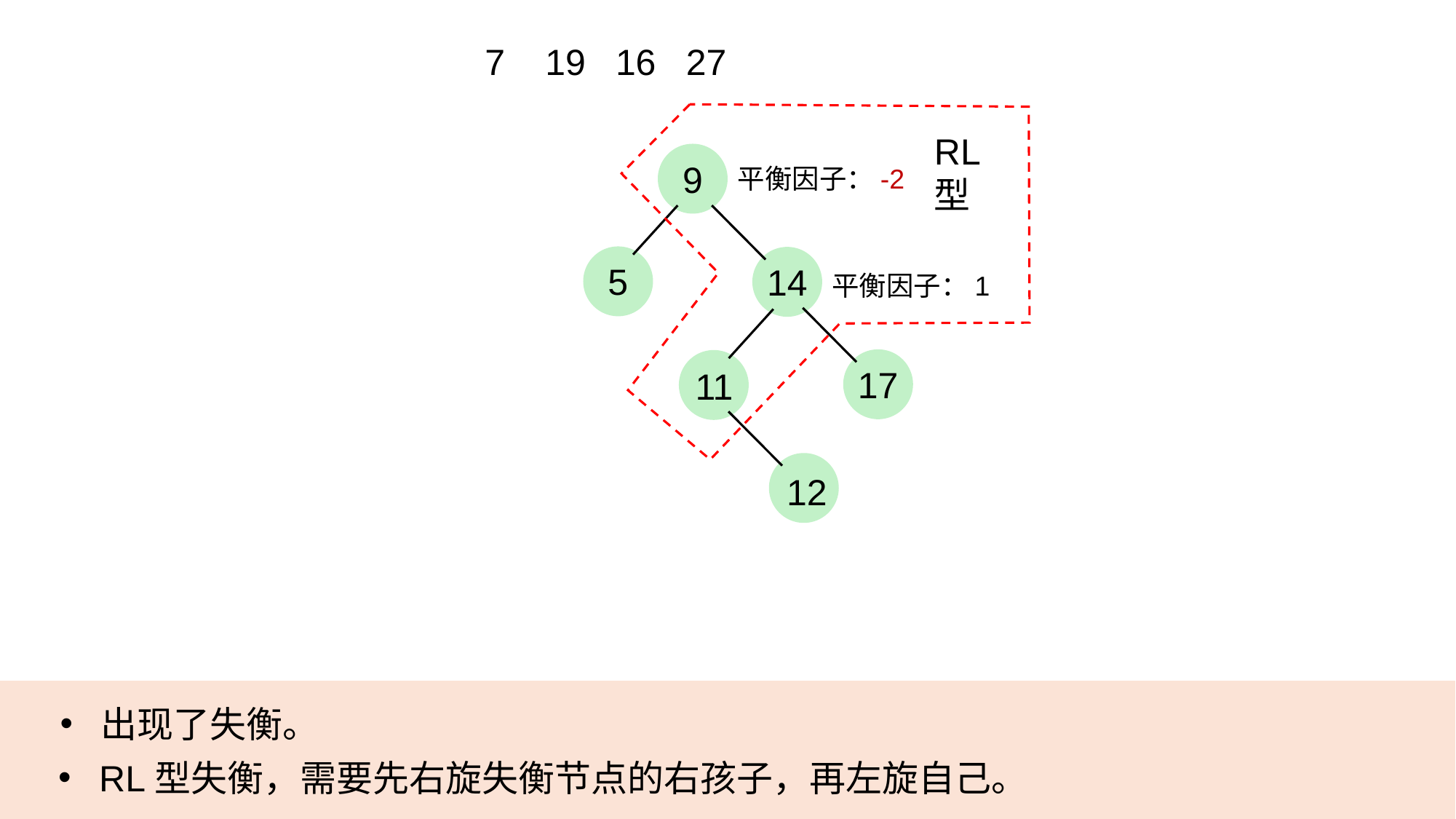

7
19
16
27

RL型

9
平衡因子：-2

5
14
平衡因子：1

17
11

12

出现了失衡。
RL型失衡，需要先右旋失衡节点的右孩子，再左旋自己。